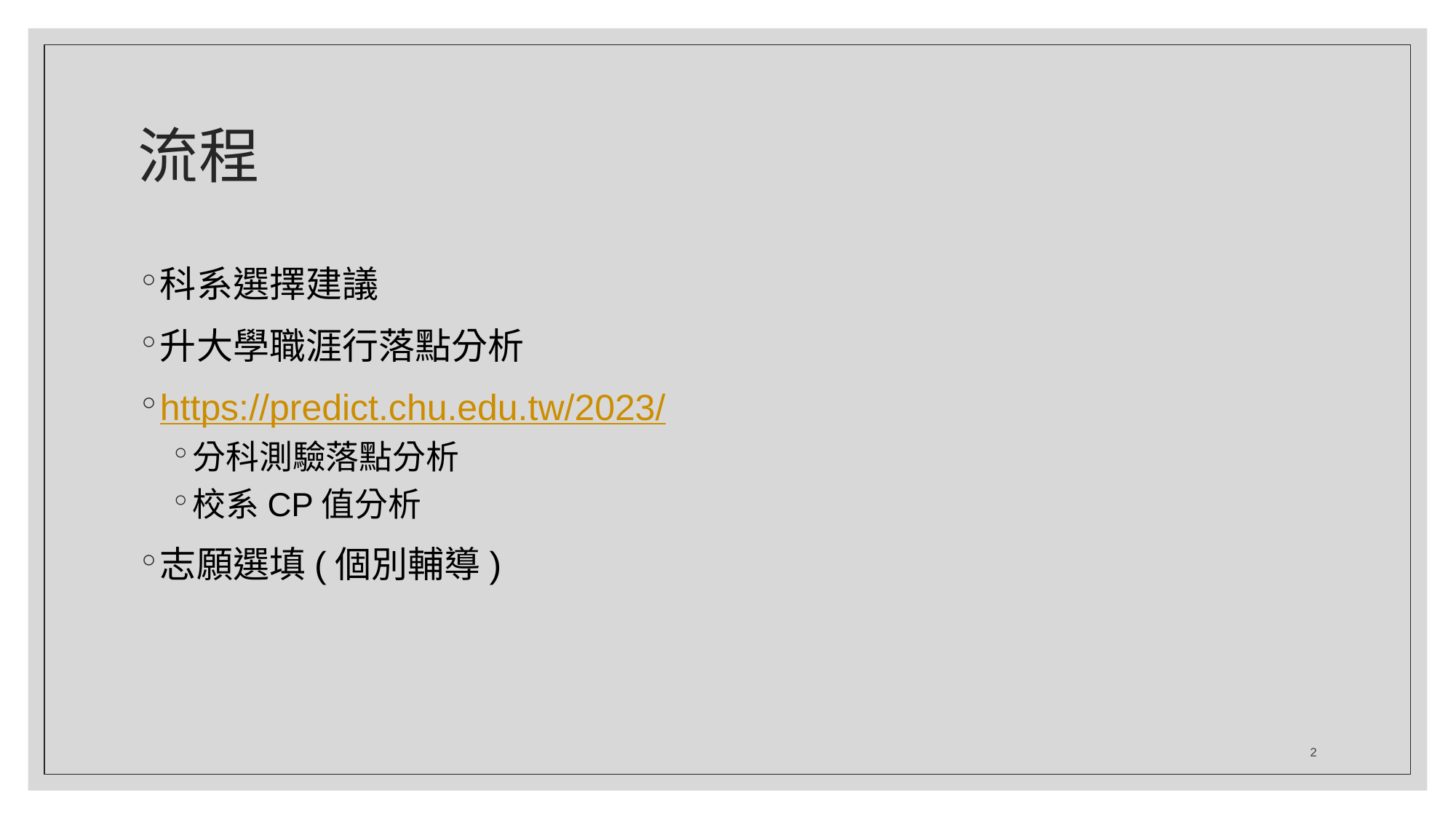

# 流程
科系選擇建議
升大學職涯行落點分析
https://predict.chu.edu.tw/2023/
分科測驗落點分析
校系CP值分析
志願選填(個別輔導)

2